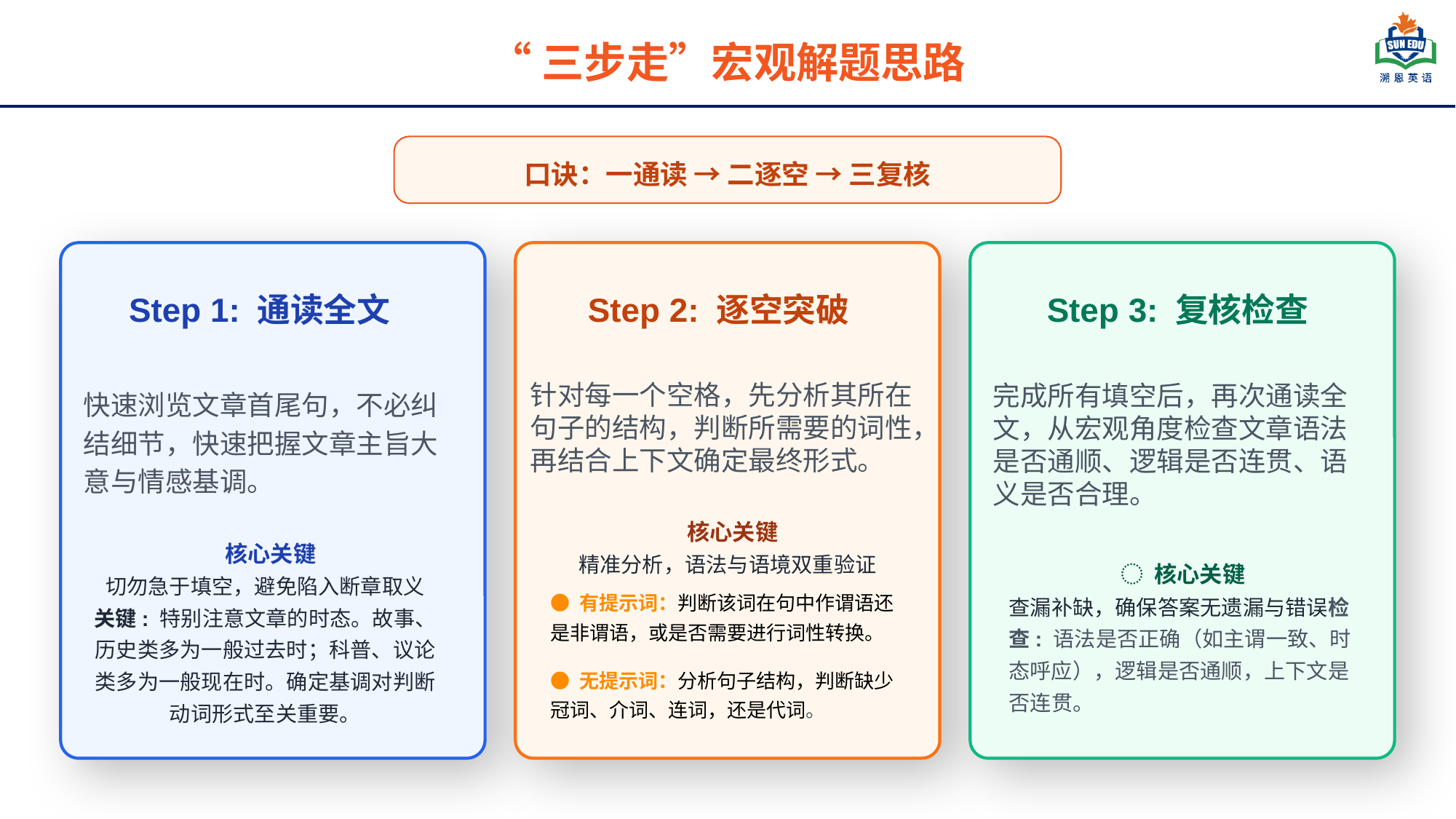

“三步走”宏观解题思路

口诀：一通读 → 二逐空 → 三复核

Step 1: 通读全文
Step 2: 逐空突破
Step 3: 复核检查
针对每一个空格，先分析其所在句子的结构，判断所需要的词性，再结合上下文确定最终形式。
快速浏览文章首尾句，不必纠结细节，快速把握文章主旨大意与情感基调。
完成所有填空后，再次通读全文，从宏观角度检查文章语法是否通顺、逻辑是否连贯、语义是否合理。
 核心关键
精准分析，语法与语境双重验证
 核心关键
切勿急于填空，避免陷入断章取义
关键: 特别注意文章的时态。故事、历史类多为一般过去时；科普、议论类多为一般现在时。确定基调对判断动词形式至关重要。

️ 核心关键
查漏补缺，确保答案无遗漏与错误检查: 语法是否正确（如主谓一致、时态呼应），逻辑是否通顺，上下文是否连贯。

● 有提示词：判断该词在句中作谓语还是非谓语，或是否需要进行词性转换。
● 无提示词：分析句子结构，判断缺少冠词、介词、连词，还是代词。